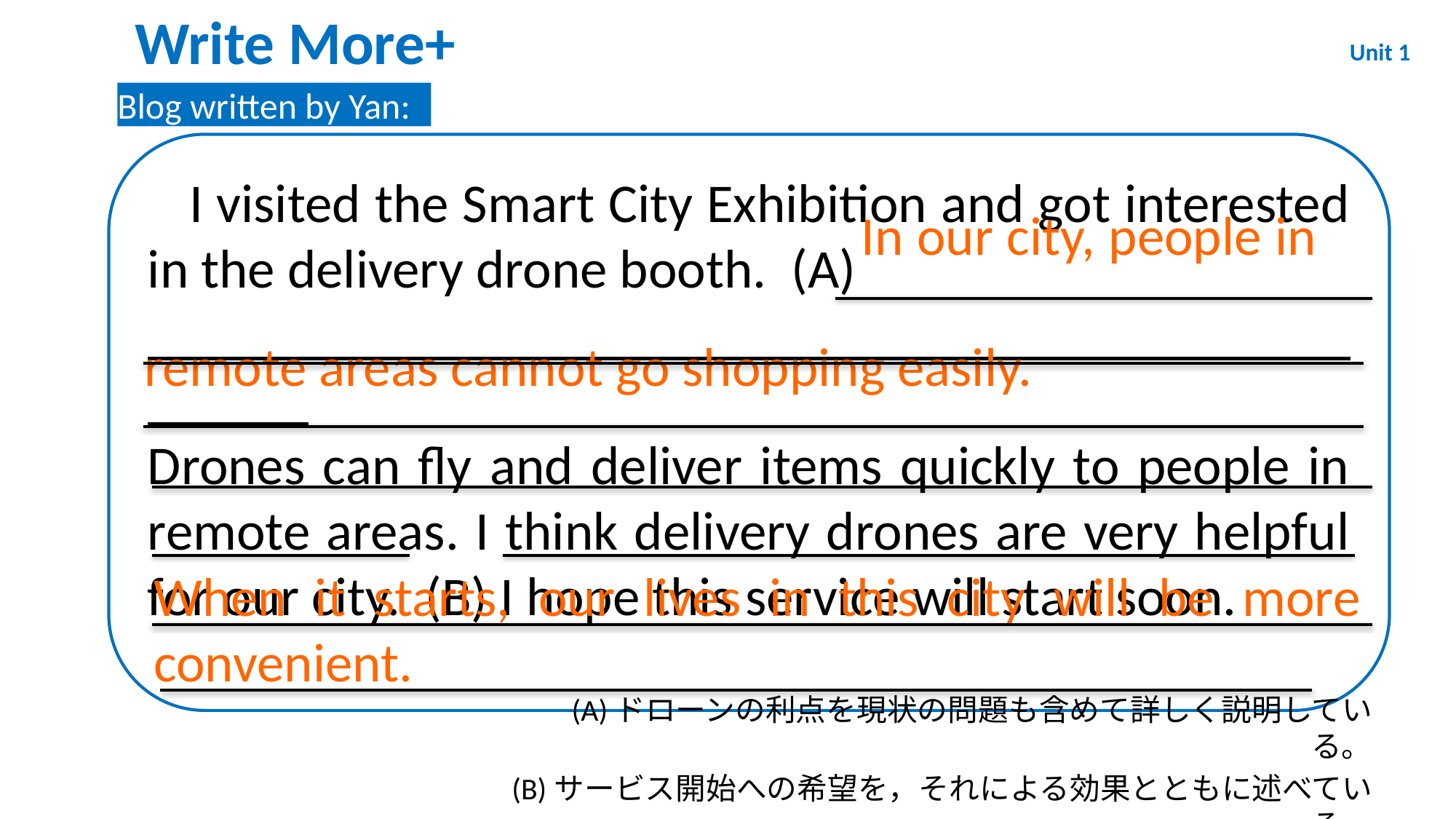

Write More+
Unit 1
Blog written by Yan:
   I visited the Smart City Exhibition and got interested in the delivery drone booth.  (A)

Drones can fly and deliver items quickly to people in remote areas. I think delivery drones are very helpful for our city.  (B) I hope this service will start soon.
	 In our city, people in
  remote areas cannot go shopping easily.
When it starts, our lives in this city will be more convenient.
 (A)ドローンの利点を現状の問題も含めて詳しく説明している。
(B)サービス開始への希望を，それによる効果とともに述べている。